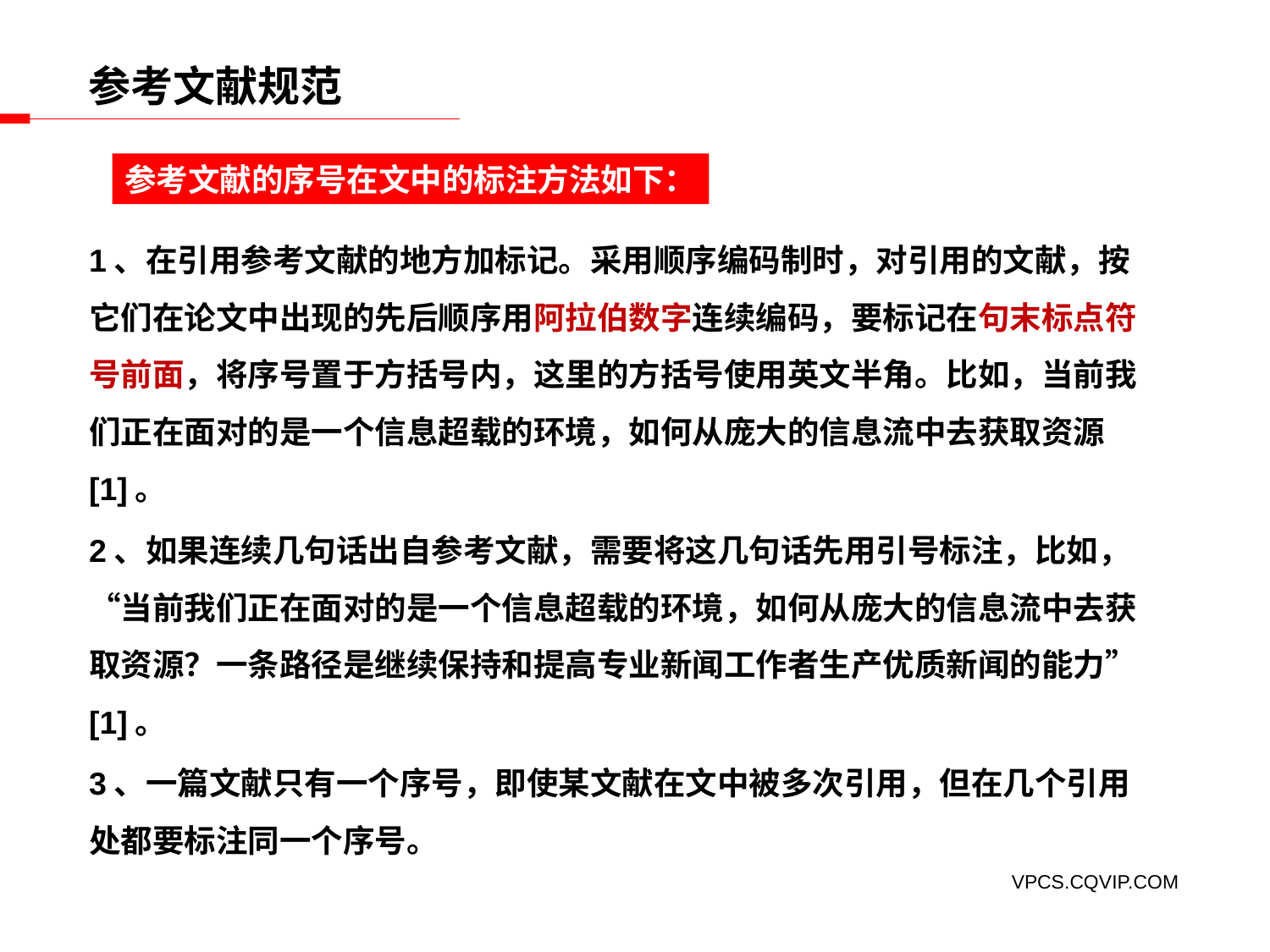

参考文献规范

参考文献的序号在文中的标注方法如下：
1、在引用参考文献的地方加标记。采用顺序编码制时，对引用的文献，按它们在论文中出现的先后顺序用阿拉伯数字连续编码，要标记在句末标点符号前面，将序号置于方括号内，这里的方括号使用英文半角。比如，当前我们正在面对的是一个信息超载的环境，如何从庞大的信息流中去获取资源[1]。
2、如果连续几句话出自参考文献，需要将这几句话先用引号标注，比如，“当前我们正在面对的是一个信息超载的环境，如何从庞大的信息流中去获取资源？一条路径是继续保持和提高专业新闻工作者生产优质新闻的能力”[1]。
3、一篇文献只有一个序号，即使某文献在文中被多次引用，但在几个引用处都要标注同一个序号。

VPCS.CQVIP.COM